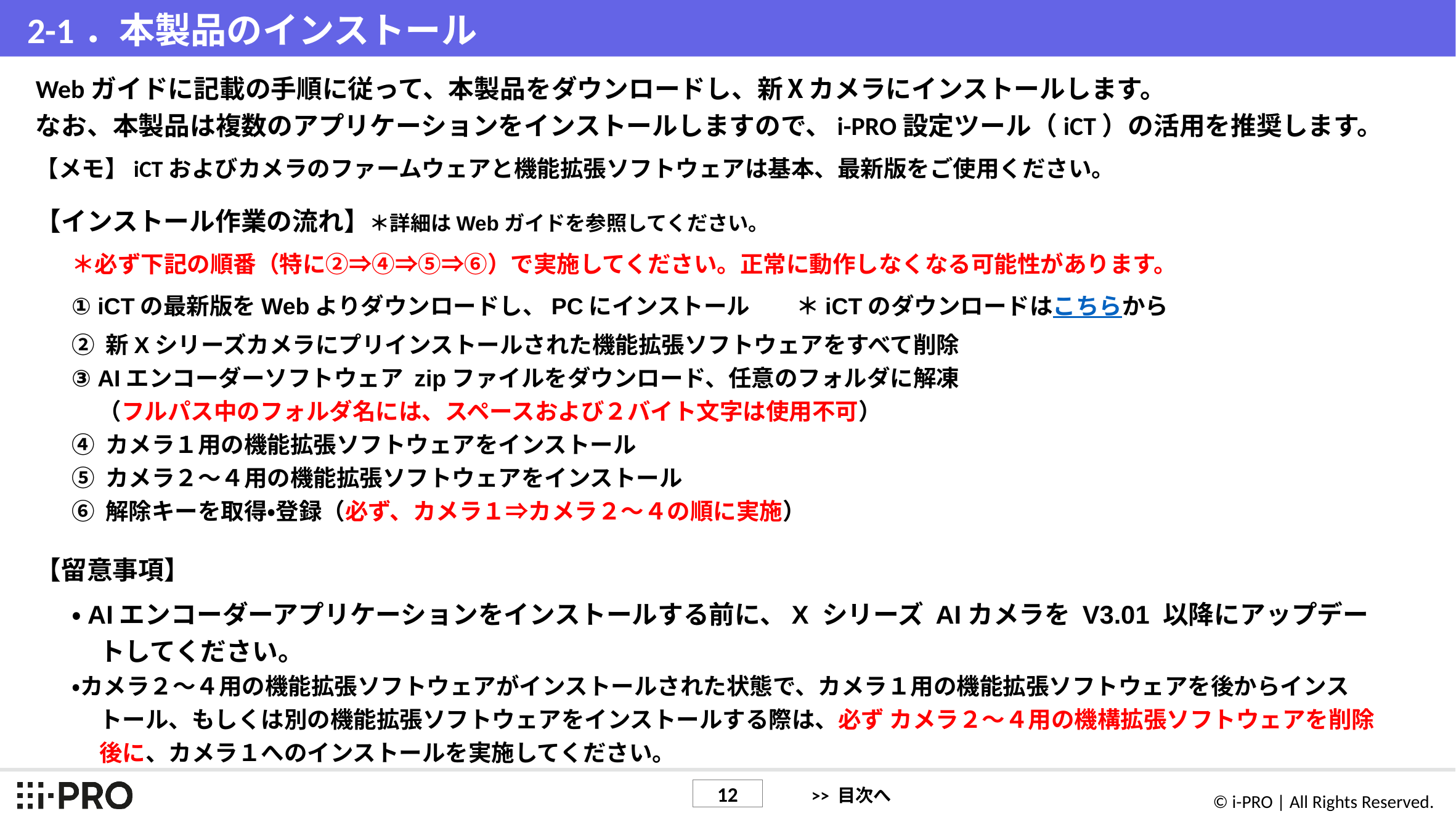

# 2-1．本製品のインストール
Webガイドに記載の⼿順に従って、本製品をダウンロードし、新Ⅹカメラにインストールします。
なお、本製品は複数のアプリケーションをインストールしますので、i-PRO設定ツール（iCT）の活用を推奨します。
【メモ】iCTおよびカメラのファームウェアと機能拡張ソフトウェアは基本、最新版をご使用ください。
【インストール作業の流れ】＊詳細はWebガイドを参照してください。
＊必ず下記の順番（特に②⇒④⇒⑤⇒⑥）で実施してください。正常に動作しなくなる可能性があります。
① iCTの最新版をWebよりダウンロードし、PCにインストール　　＊iCTのダウンロードはこちらから
② 新Xシリーズカメラにプリインストールされた機能拡張ソフトウェアをすべて削除
③ AIエンコーダーソフトウェア zipファイルをダウンロード、任意のフォルダに解凍
（フルパス中のフォルダ名には、スペースおよび２バイト文字は使用不可）
④ カメラ１用の機能拡張ソフトウェアをインストール
⑤ カメラ２～４用の機能拡張ソフトウェアをインストール
⑥ 解除キーを取得・登録（必ず、カメラ１⇒カメラ２～４の順に実施）
【留意事項】
・AIエンコーダーアプリケーションをインストールする前に、X シリーズ AIカメラを V3.01 以降にアップデートしてください。
・カメラ２～４用の機能拡張ソフトウェアがインストールされた状態で、カメラ１用の機能拡張ソフトウェアを後からインストール、もしくは別の機能拡張ソフトウェアをインストールする際は、必ず カメラ２～４用の機構拡張ソフトウェアを削除後に、カメラ１へのインストールを実施してください。
>> 目次へ